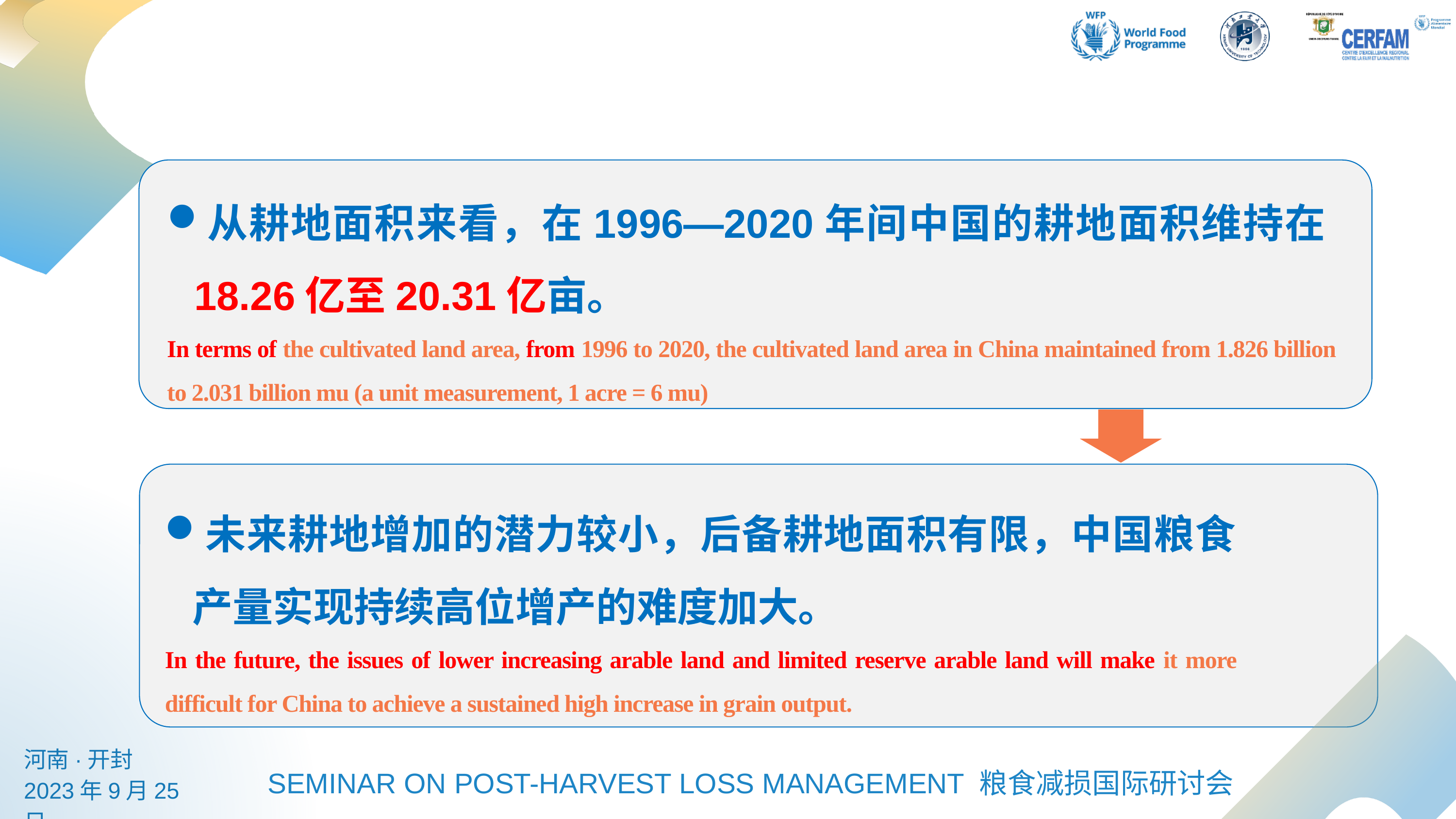

从耕地面积来看，在1996—2020年间中国的耕地面积维持在18.26亿至20.31亿亩。
In terms of the cultivated land area, from 1996 to 2020, the cultivated land area in China maintained from 1.826 billion to 2.031 billion mu (a unit measurement, 1 acre = 6 mu)

未来耕地增加的潜力较小，后备耕地面积有限，中国粮食产量实现持续高位增产的难度加大。
In the future, the issues of lower increasing arable land and limited reserve arable land will make it more difficult for China to achieve a sustained high increase in grain output.

河南·开封
2023年9月25日
SEMINAR ON POST-HARVEST LOSS MANAGEMENT 粮食减损国际研讨会